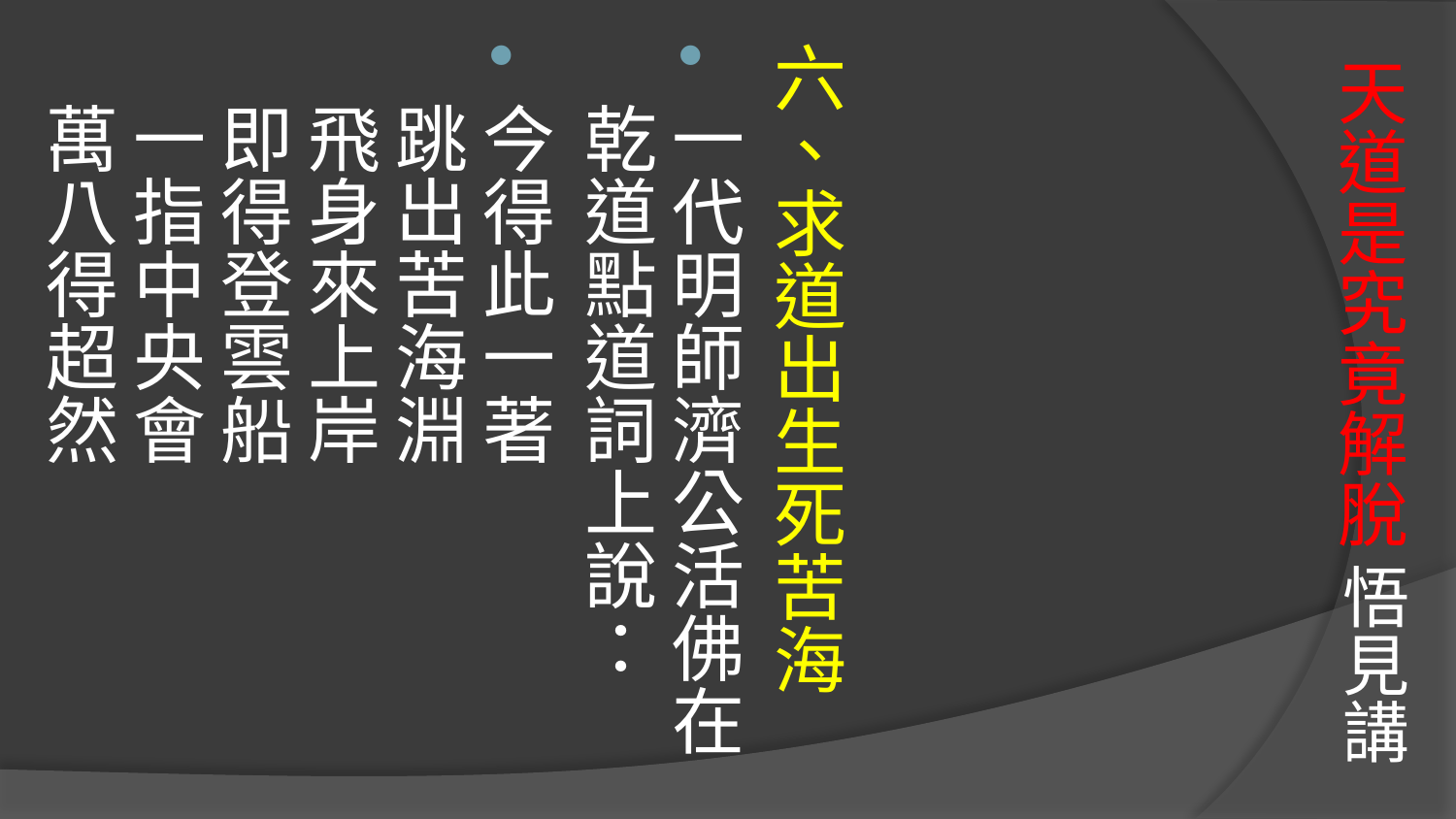

六、求道出生死苦海
一代明師濟公活佛在乾道點道詞上說：
今得此一著 
跳出苦海淵 
飛身來上岸 
即得登雲船 
一指中央會 
萬八得超然
# 天道是究竟解脫 悟見講